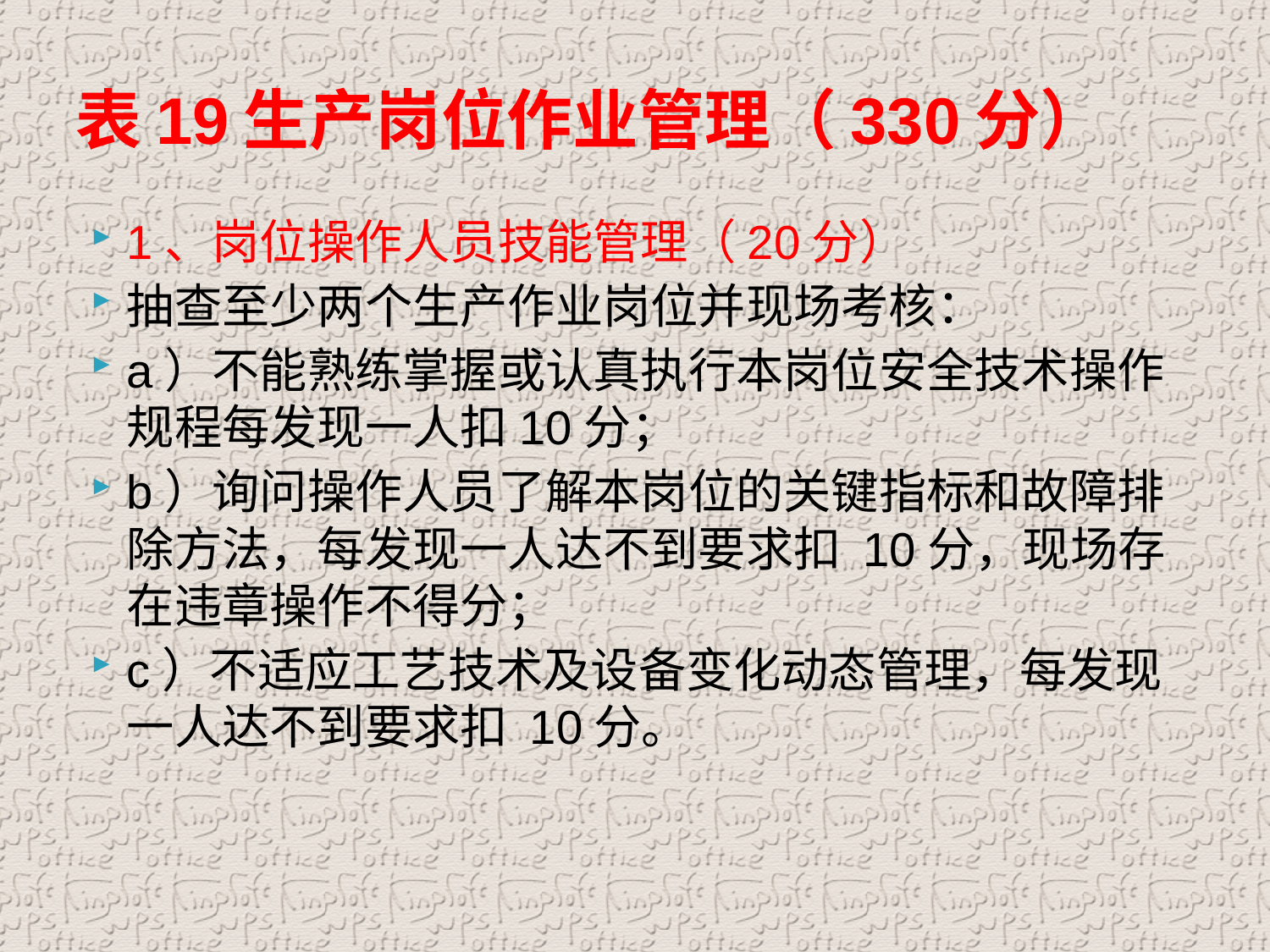

# 表19生产岗位作业管理（330分）
1、岗位操作人员技能管理（20分）
抽查至少两个生产作业岗位并现场考核：
a）不能熟练掌握或认真执行本岗位安全技术操作规程每发现一人扣10分；
b）询问操作人员了解本岗位的关键指标和故障排除方法，每发现一人达不到要求扣 10分，现场存在违章操作不得分；
c）不适应工艺技术及设备变化动态管理，每发现一人达不到要求扣 10分。